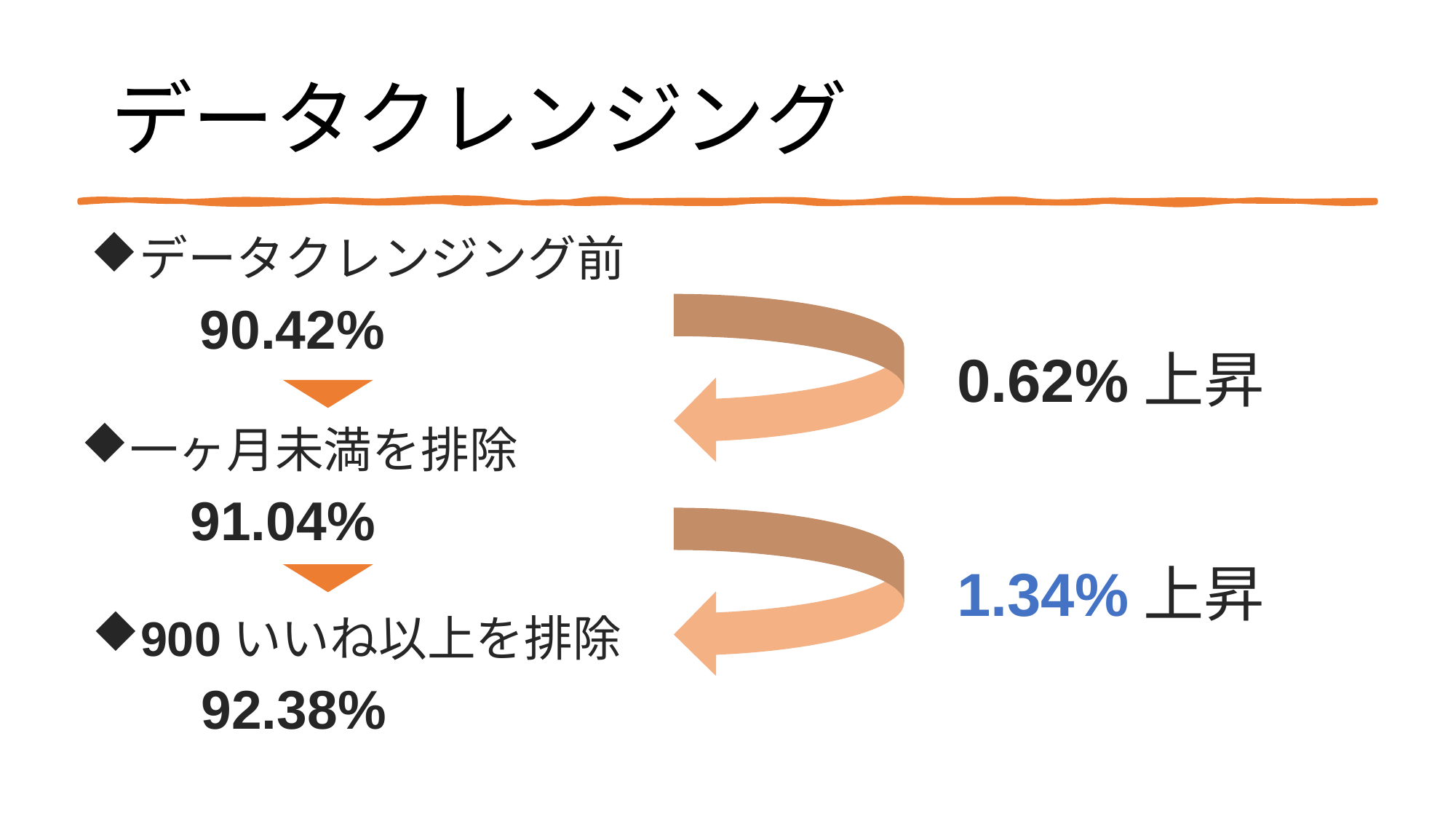

# データクレンジング

データクレンジング前
	90.42%

0.62%上昇

一ヶ月未満を排除
	91.04%

1.34%上昇

900いいね以上を排除
	92.38%